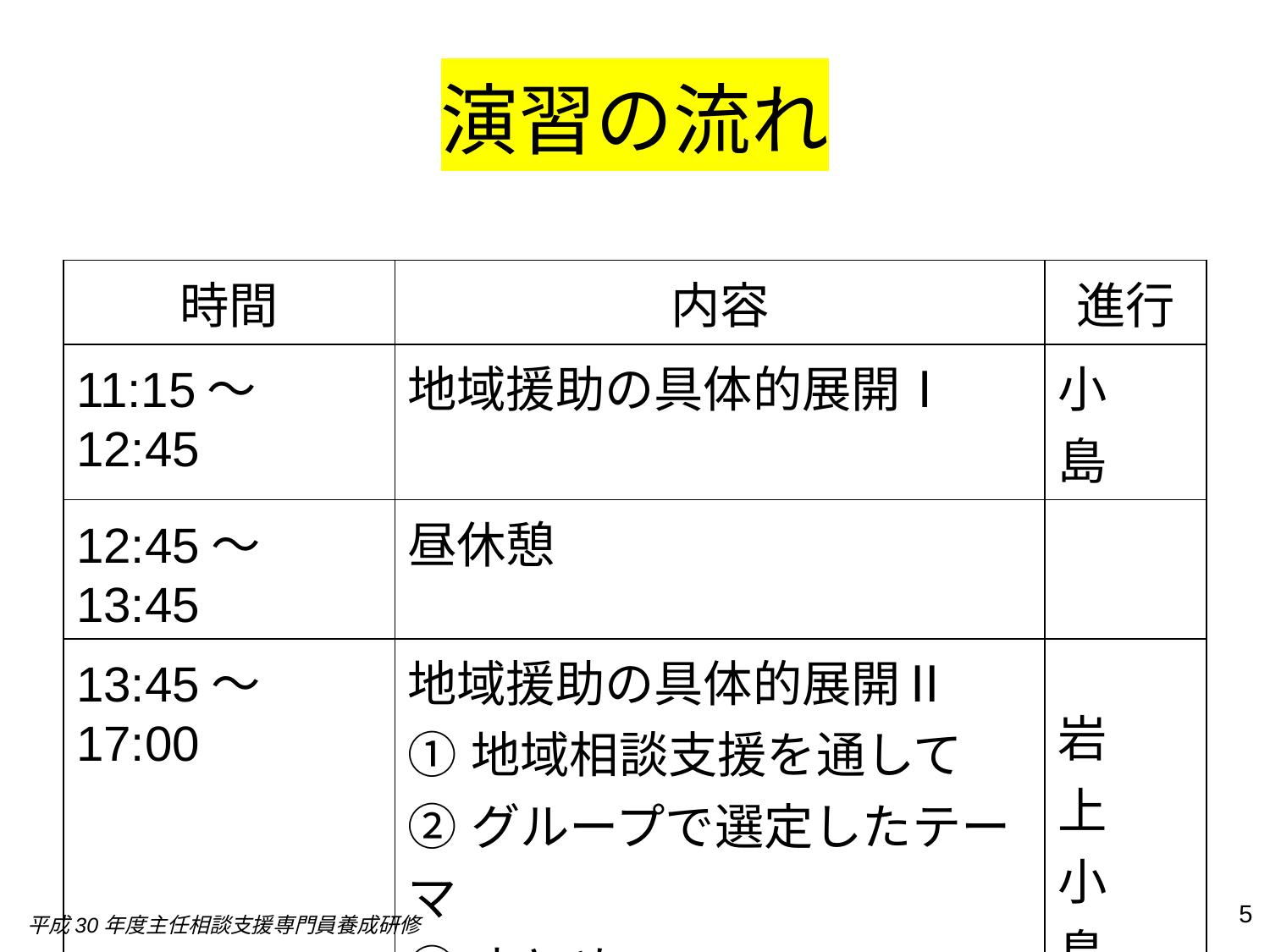

# 演習の流れ
| 時間 | 内容 | 進行 |
| --- | --- | --- |
| 11:15～12:45 | 地域援助の具体的展開Ⅰ | 小　島 |
| 12:45～13:45 | 昼休憩 |  |
| 13:45～17:00 | 地域援助の具体的展開Ⅱ ①地域相談支援を通して ②グループで選定したテーマ ③まとめ | 岩　上 小　島 |
5
平成30年度主任相談支援専門員養成研修